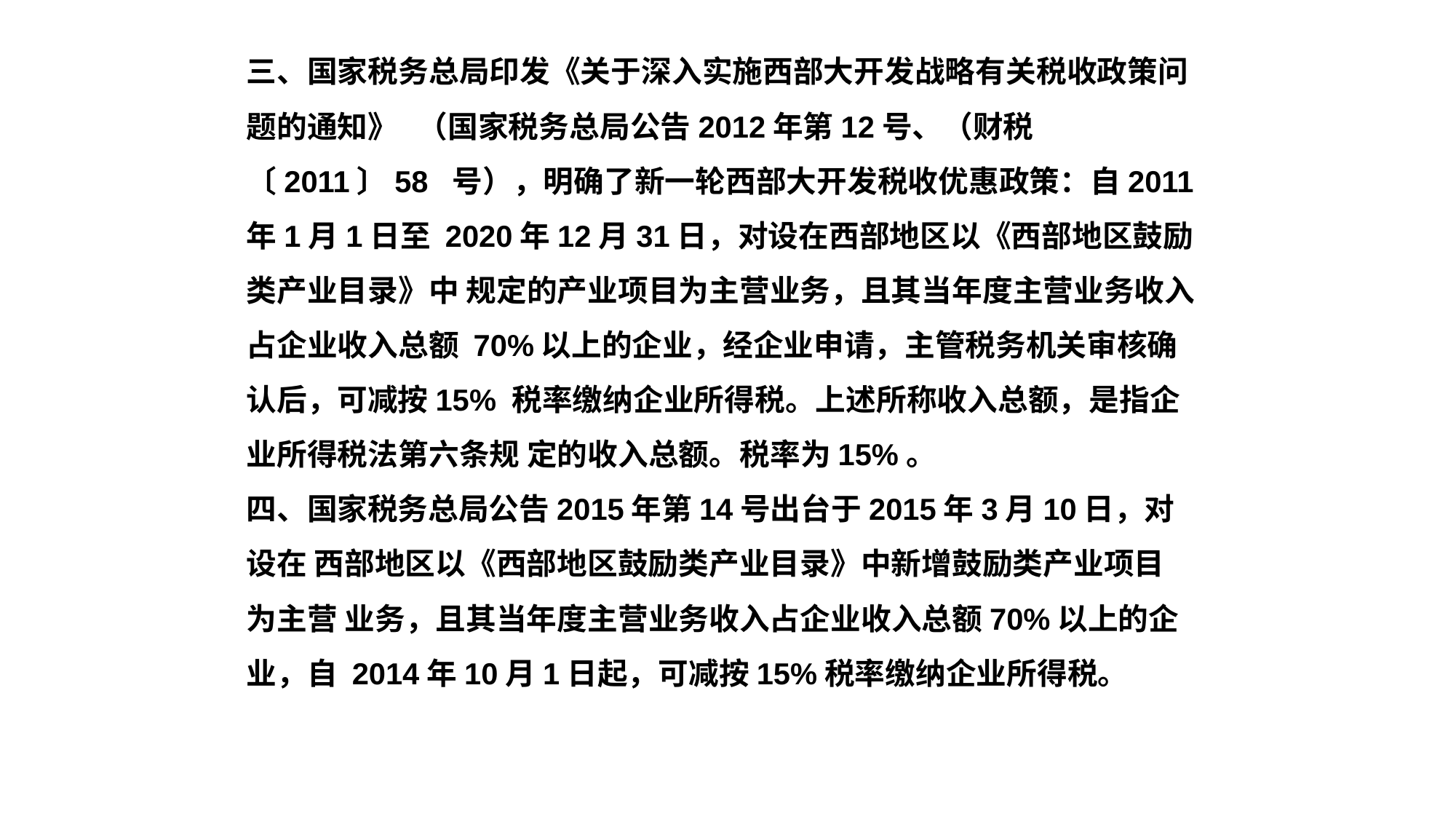

三、国家税务总局印发《关于深入实施西部大开发战略有关税收政策问 题的通知》	（国家税务总局公告2012年第12号、（财税〔2011〕58  号），明确了新一轮西部大开发税收优惠政策：自2011年1月1日至 2020年12月31日，对设在西部地区以《西部地区鼓励类产业目录》中 规定的产业项目为主营业务，且其当年度主营业务收入占企业收入总额 70%以上的企业，经企业申请，主管税务机关审核确认后，可减按15% 税率缴纳企业所得税。上述所称收入总额，是指企业所得税法第六条规 定的收入总额。税率为15%。
四、国家税务总局公告2015年第14号出台于2015年3月10日，对设在 西部地区以《西部地区鼓励类产业目录》中新增鼓励类产业项目为主营 业务，且其当年度主营业务收入占企业收入总额70%以上的企业，自 2014年10月1日起，可减按15%税率缴纳企业所得税。